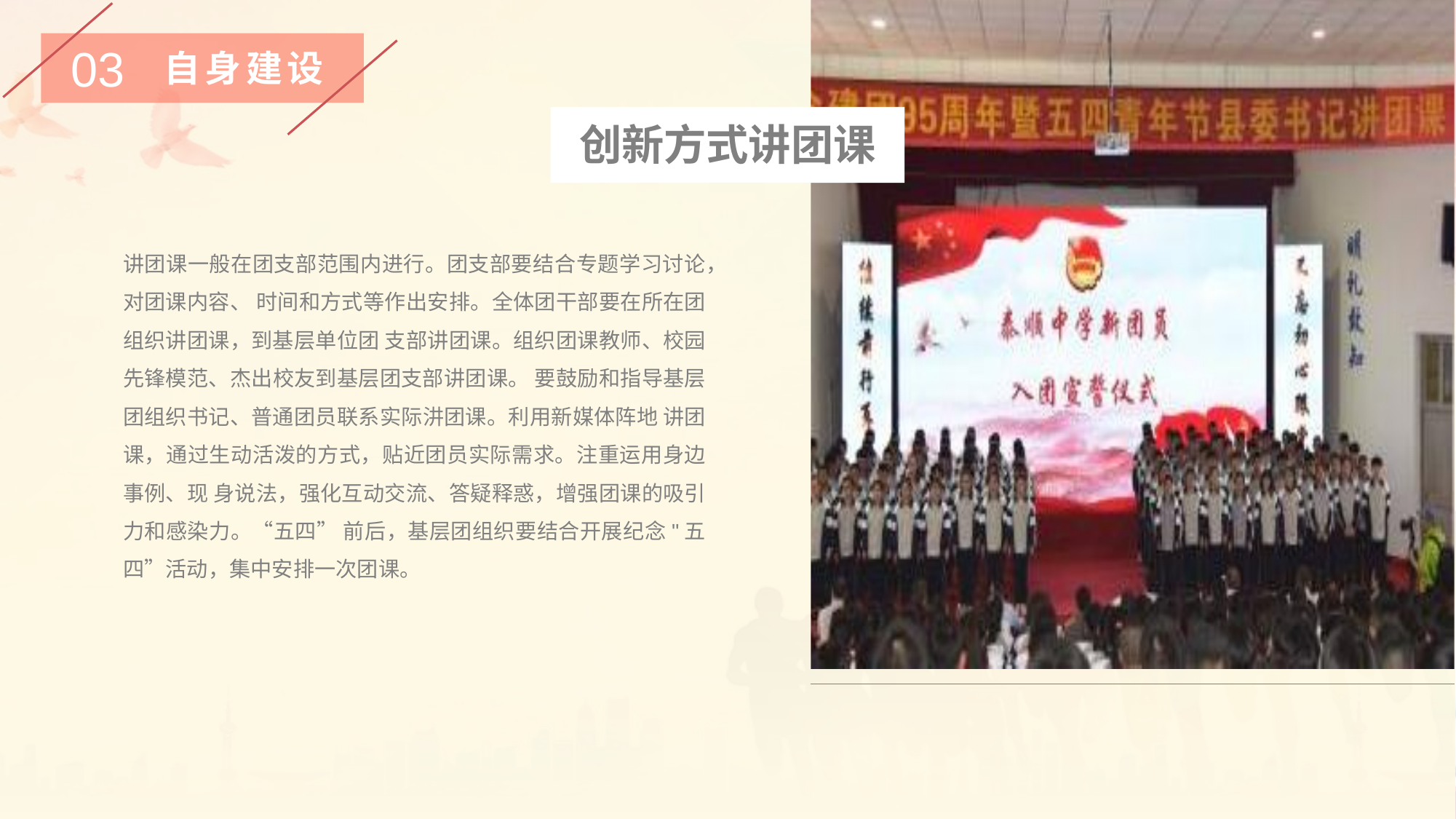

03
自身建设

创新方式讲团课
讲团课一般在团支部范围内进行。团支部要结合专题学习讨论，对团课内容、 时间和方式等作出安排。全体团干部要在所在团组织讲团课，到基层单位团 支部讲团课。组织团课教师、校园先锋模范、杰出校友到基层团支部讲团课。 要鼓励和指导基层团组织书记、普通团员联系实际汫团课。利用新媒体阵地 讲团课，通过生动活泼的方式，贴近团员实际需求。注重运用身边事例、现 身说法，强化互动交流、答疑释惑，增强团课的吸引力和感染力。“五四” 前后，基层团组织要结合开展纪念"五四”活动，集中安排一次团课。